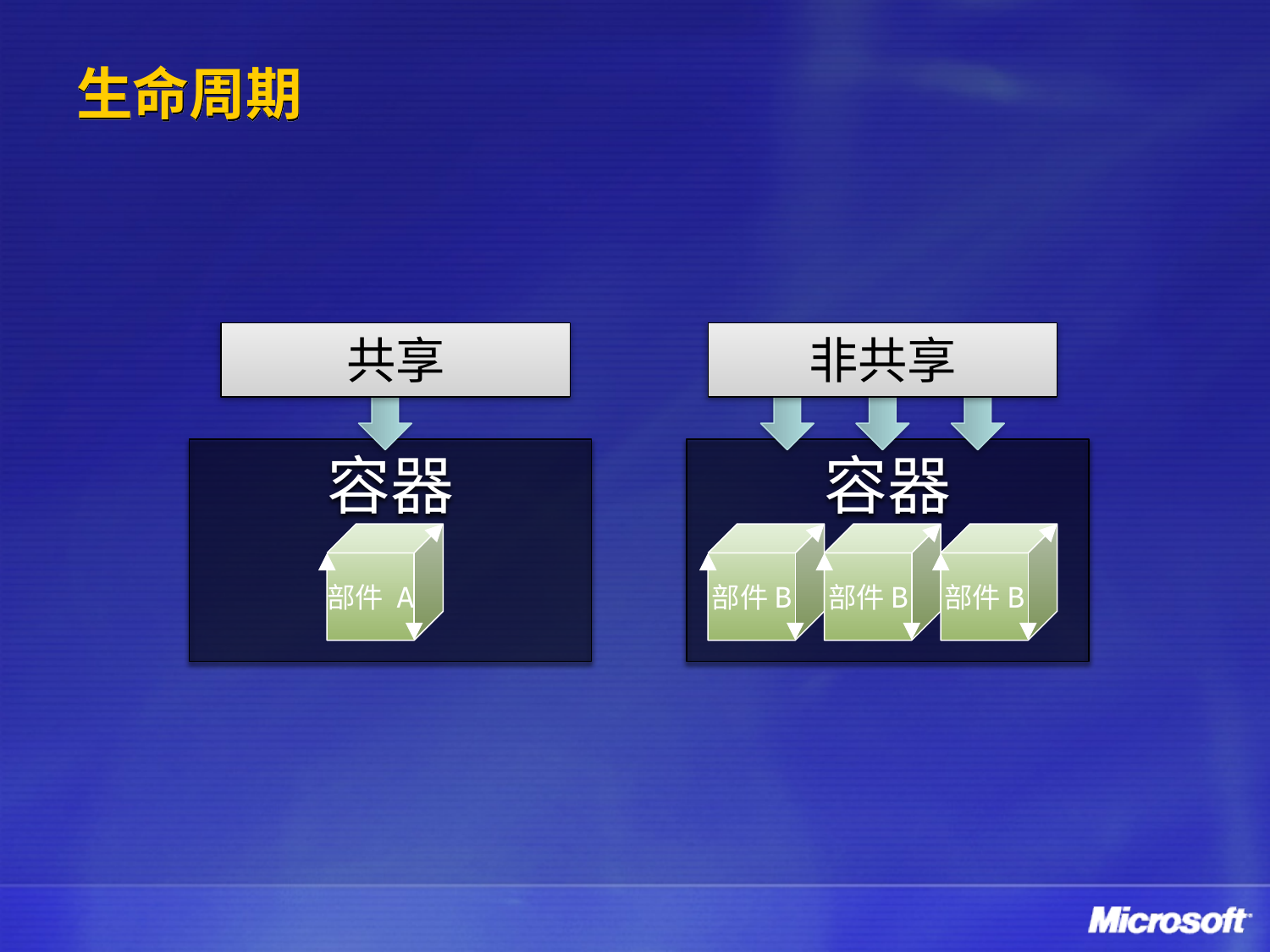

# 生命周期
共享
非共享

容器
容器
部件 A
部件B
部件B
部件B